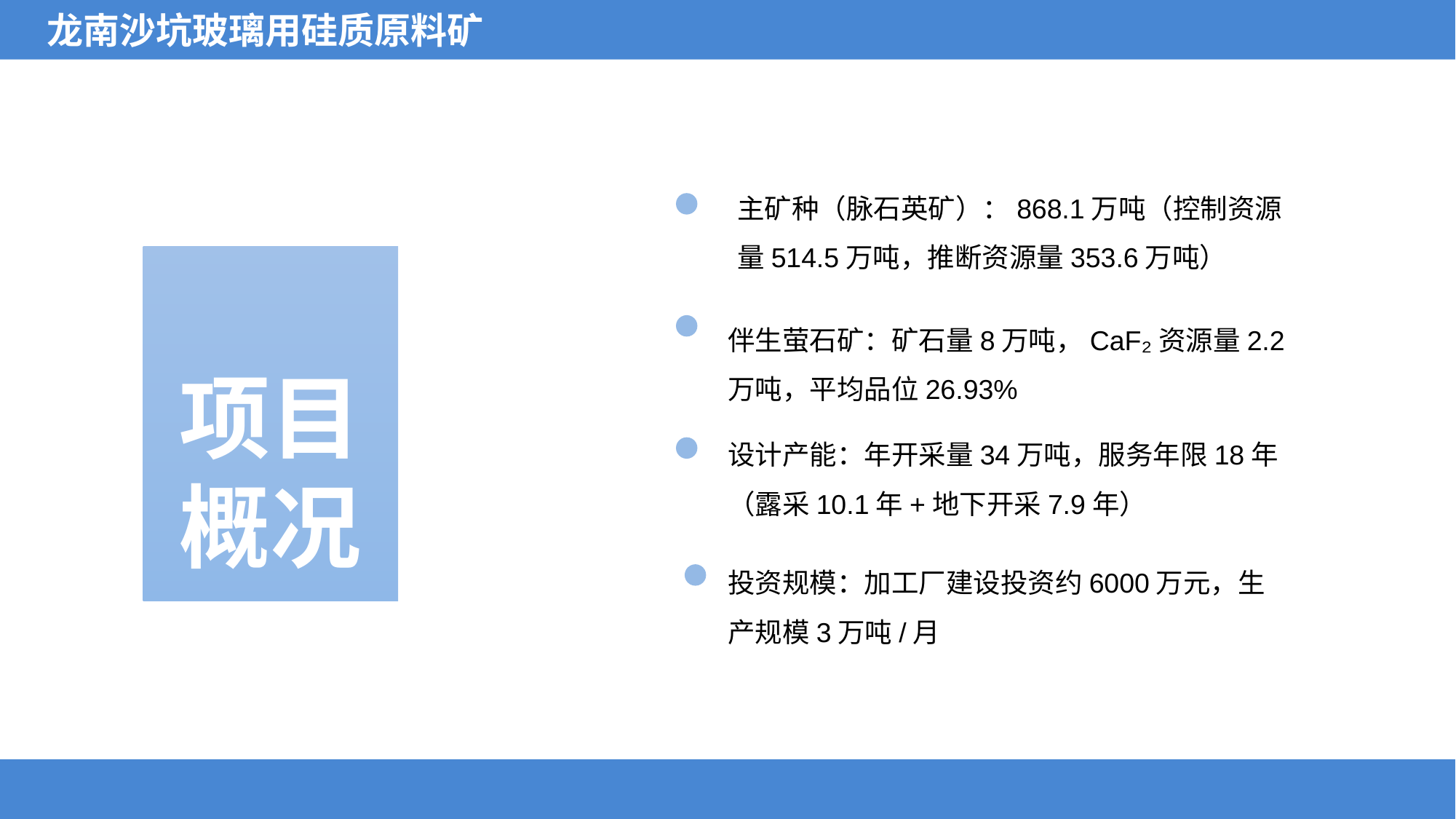

龙南沙坑玻璃用硅质原料矿
主矿种（脉石英矿）：868.1万吨（控制资源量514.5万吨，推断资源量353.6万吨）

项目
概况
伴生萤石矿：矿石量8万吨，CaF₂资源量2.2万吨，平均品位26.93%

设计产能：年开采量34万吨，服务年限18年（露采10.1年+地下开采7.9年）

投资规模：加工厂建设投资约6000万元，生产规模3万吨/月